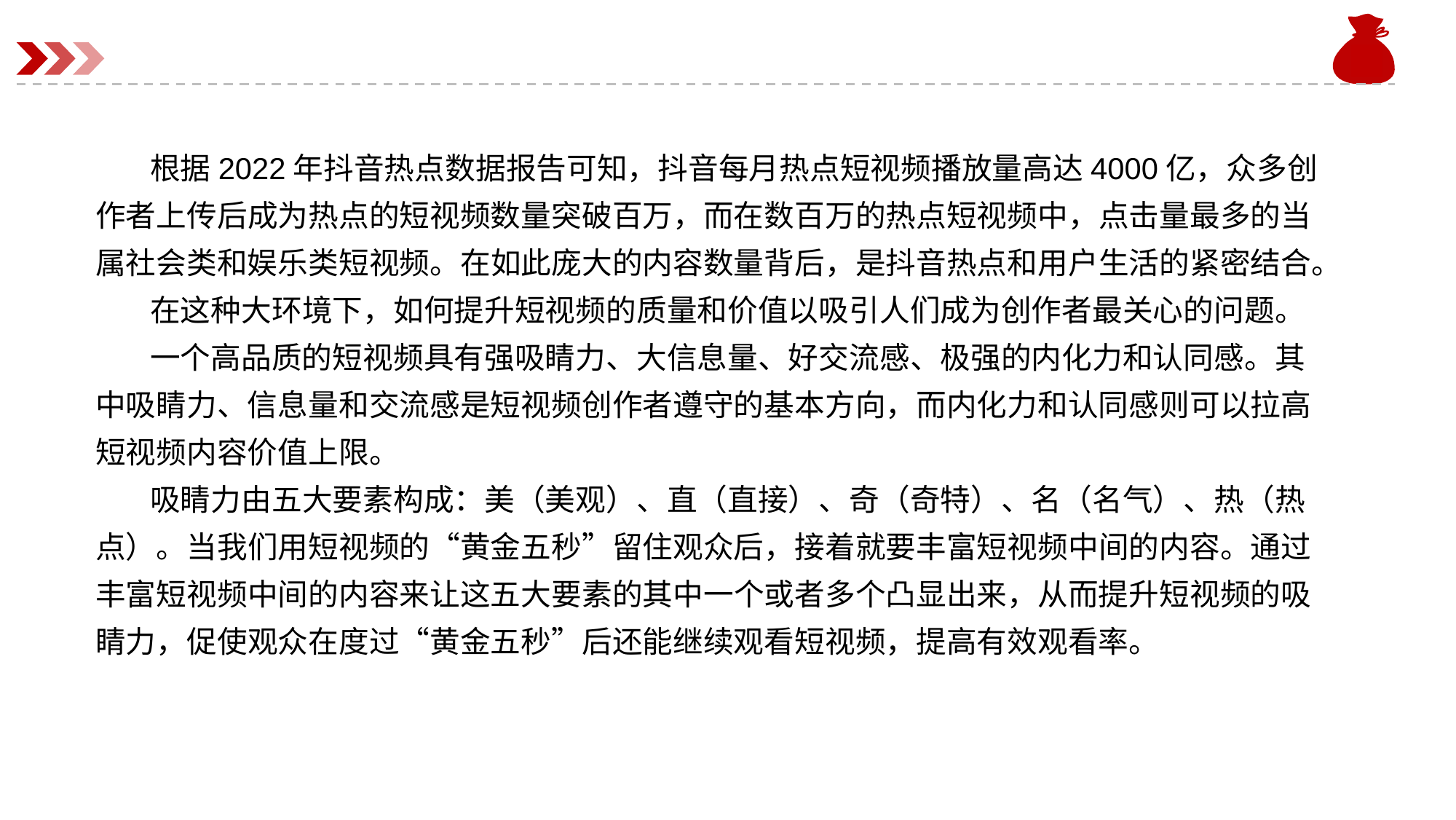

42
根据2022年抖音热点数据报告可知，抖音每月热点短视频播放量高达4000亿，众多创作者上传后成为热点的短视频数量突破百万，而在数百万的热点短视频中，点击量最多的当属社会类和娱乐类短视频。在如此庞大的内容数量背后，是抖音热点和用户生活的紧密结合。
在这种大环境下，如何提升短视频的质量和价值以吸引人们成为创作者最关心的问题。
一个高品质的短视频具有强吸睛力、大信息量、好交流感、极强的内化力和认同感。其中吸睛力、信息量和交流感是短视频创作者遵守的基本方向，而内化力和认同感则可以拉高短视频内容价值上限。
吸睛力由五大要素构成：美（美观）、直（直接）、奇（奇特）、名（名气）、热（热点）。当我们用短视频的“黄金五秒”留住观众后，接着就要丰富短视频中间的内容。通过丰富短视频中间的内容来让这五大要素的其中一个或者多个凸显出来，从而提升短视频的吸睛力，促使观众在度过“黄金五秒”后还能继续观看短视频，提高有效观看率。